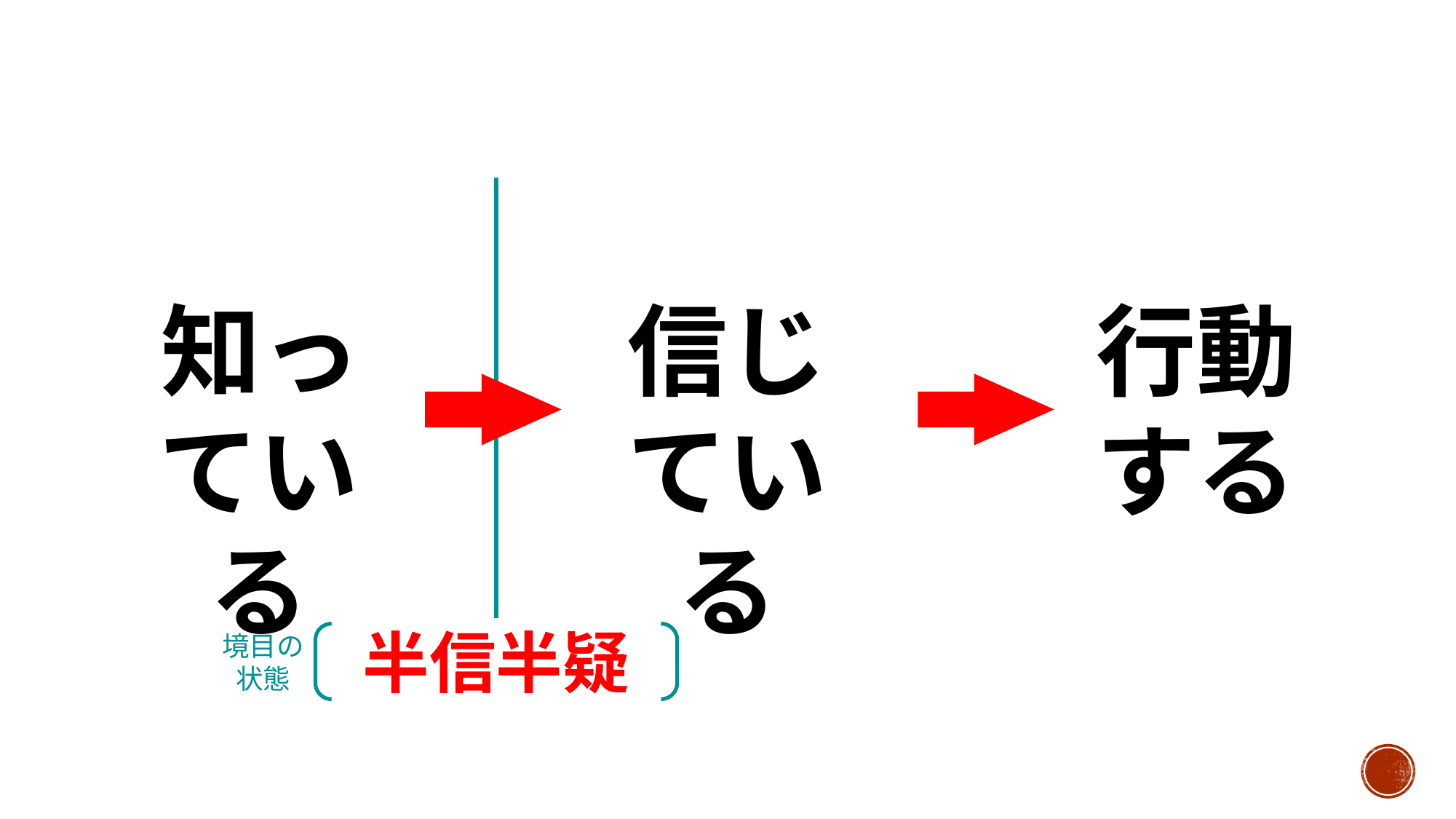

知っている
信じている
行動
する

半信半疑
境目の
状態